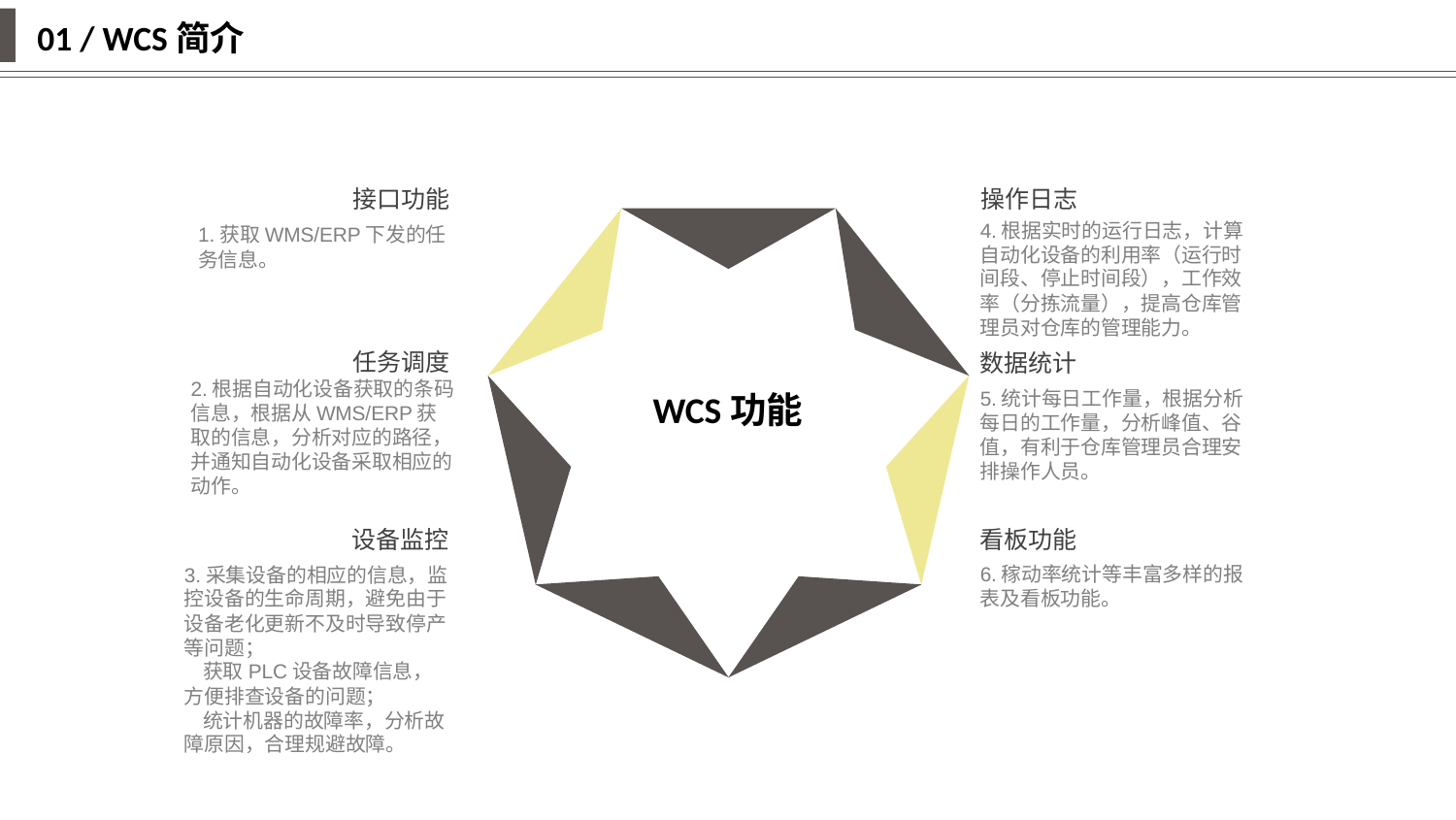

01 / WCS简介
接口功能
操作日志

4.根据实时的运行日志，计算自动化设备的利用率（运行时间段、停止时间段），工作效率（分拣流量），提高仓库管理员对仓库的管理能力。
1.获取WMS/ERP下发的任务信息。
任务调度
数据统计
2.根据自动化设备获取的条码信息，根据从WMS/ERP获取的信息，分析对应的路径，并通知自动化设备采取相应的动作。
WCS功能
5.统计每日工作量，根据分析每日的工作量，分析峰值、谷值，有利于仓库管理员合理安排操作人员。

设备监控
看板功能
6.稼动率统计等丰富多样的报表及看板功能。
3.采集设备的相应的信息，监控设备的生命周期，避免由于设备老化更新不及时导致停产等问题；
   获取PLC设备故障信息，方便排查设备的问题；
   统计机器的故障率，分析故障原因，合理规避故障。